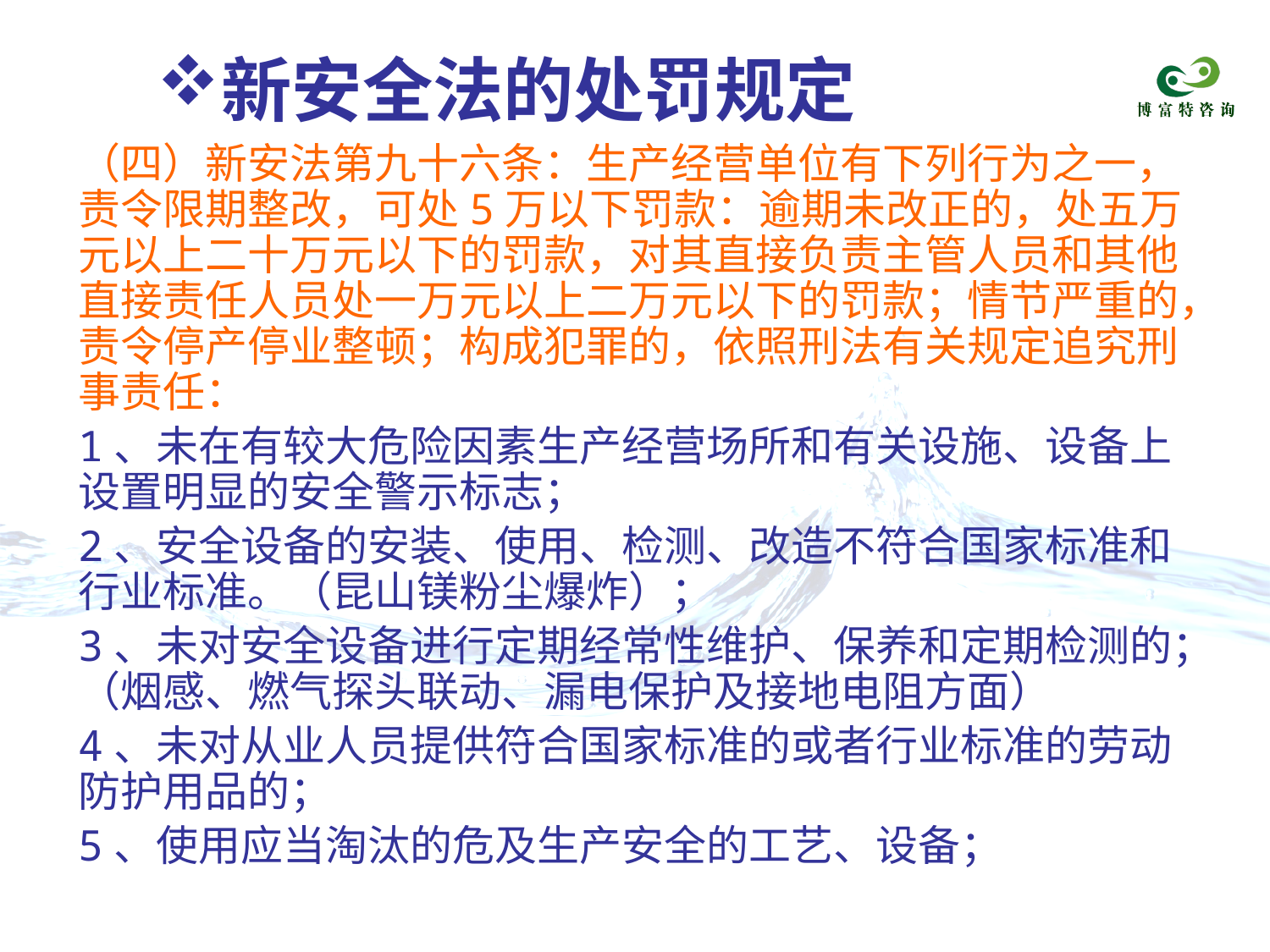

新安全法的处罚规定
（四）新安法第九十六条：生产经营单位有下列行为之一，责令限期整改，可处5万以下罚款：逾期未改正的，处五万元以上二十万元以下的罚款，对其直接负责主管人员和其他直接责任人员处一万元以上二万元以下的罚款；情节严重的，责令停产停业整顿；构成犯罪的，依照刑法有关规定追究刑事责任：
1、未在有较大危险因素生产经营场所和有关设施、设备上设置明显的安全警示标志；
2、安全设备的安装、使用、检测、改造不符合国家标准和行业标准。（昆山镁粉尘爆炸）；
3、未对安全设备进行定期经常性维护、保养和定期检测的；（烟感、燃气探头联动、漏电保护及接地电阻方面）
4、未对从业人员提供符合国家标准的或者行业标准的劳动防护用品的；
5、使用应当淘汰的危及生产安全的工艺、设备；